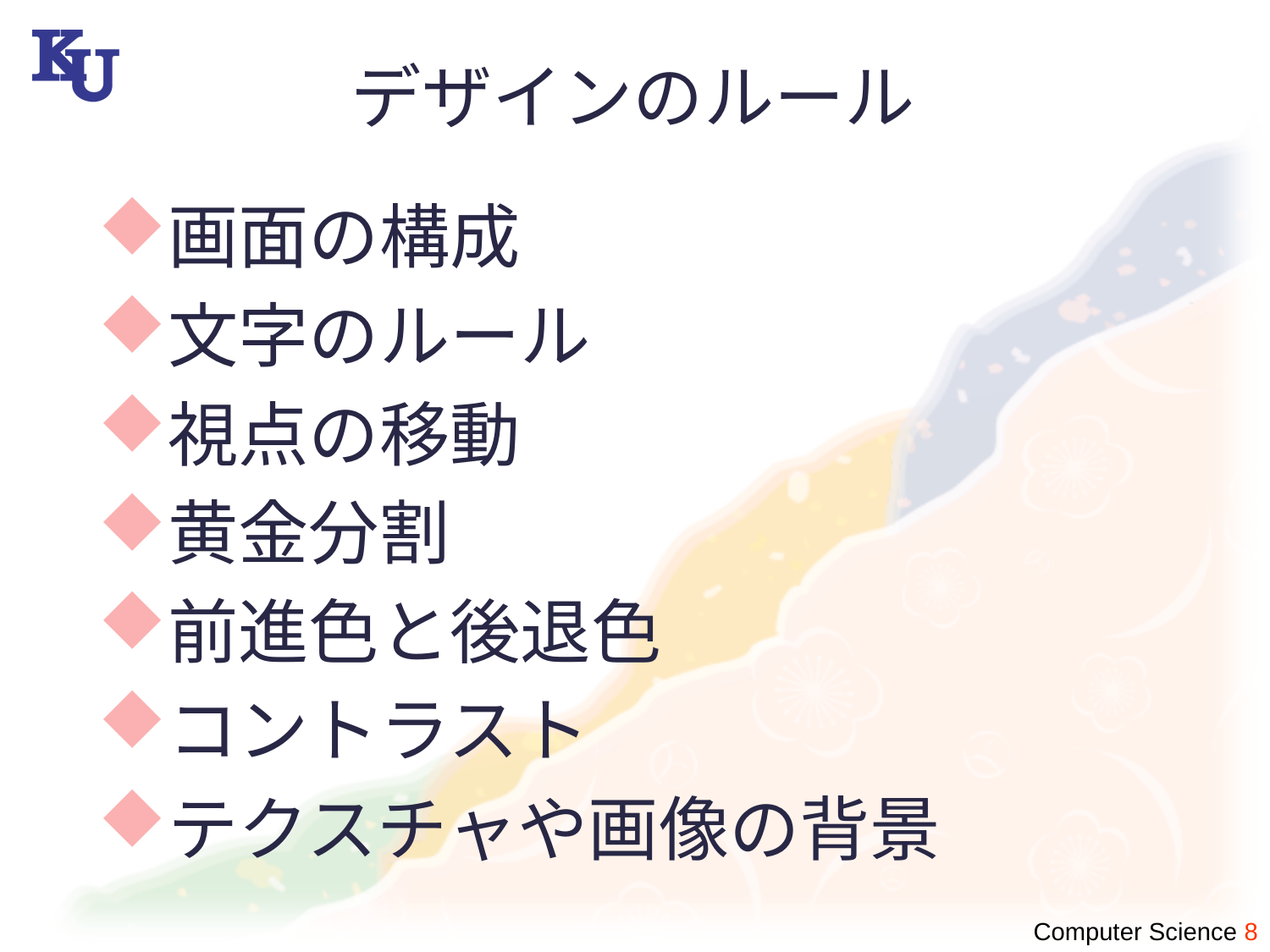

# デザインのルール
画面の構成
文字のルール
視点の移動
黄金分割
前進色と後退色
コントラスト
テクスチャや画像の背景